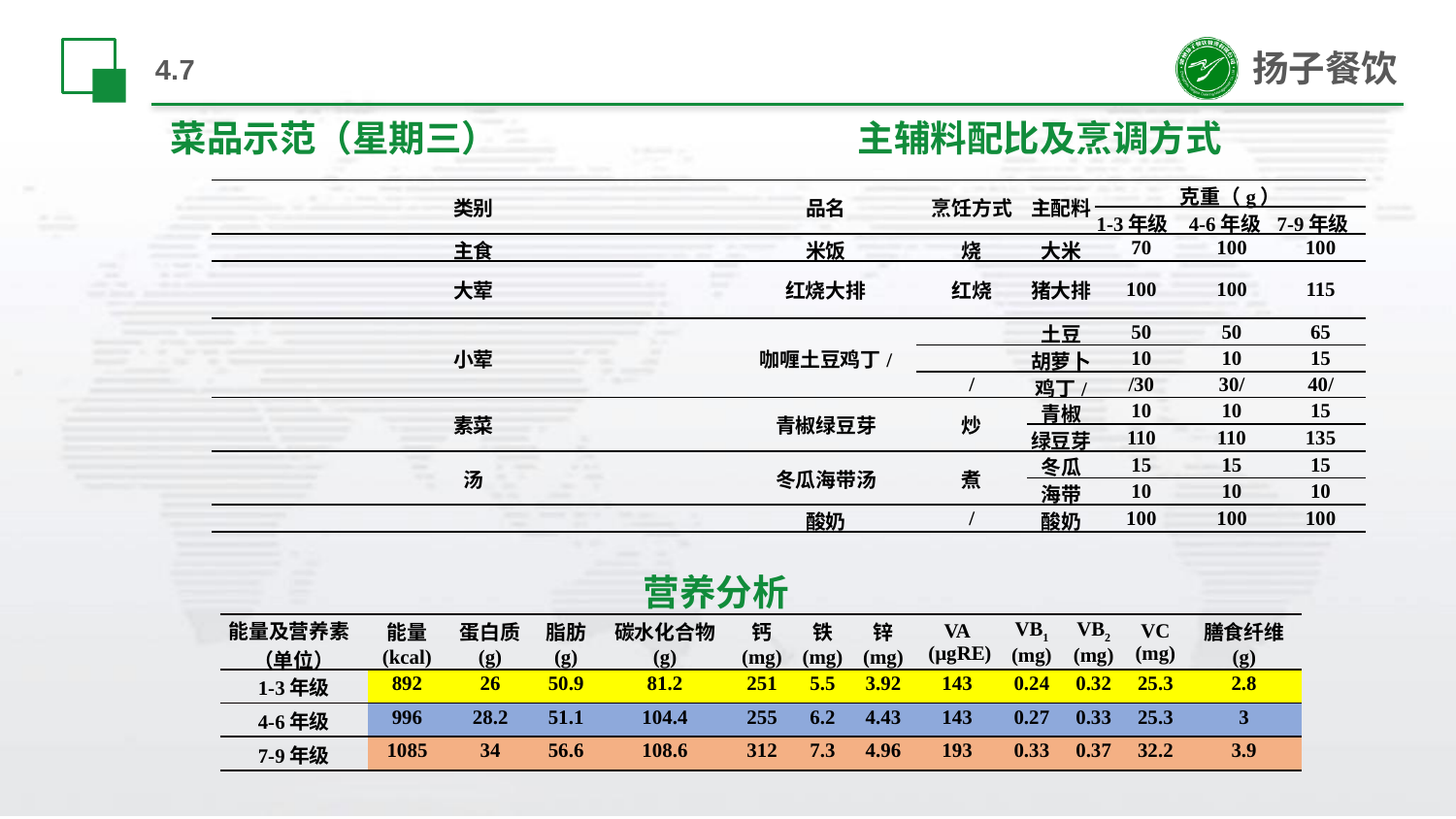

# 4.7
菜品示范（星期三）
主辅料配比及烹调方式
| 类别 | 品名 | 烹饪方式 | 主配料 | 克重（g） |  |  |
| --- | --- | --- | --- | --- | --- | --- |
|  |  |  |  | 1-3年级 | 4-6年级 | 7-9年级 |
| 主食 | 米饭 | 烧 | 大米 | 70 | 100 | 100 |
| 大荤 | 红烧大排 | 红烧 | 猪大排 | 100 | 100 | 115 |
| 小荤 | 咖喱土豆鸡丁/ |  | 土豆 | 50 | 50 | 65 |
|  |  |  | 胡萝卜 | 10 | 10 | 15 |
|  |  | / | 鸡丁/ | /30 | 30/ | 40/ |
| 素菜 | 青椒绿豆芽 | 炒 | 青椒 | 10 | 10 | 15 |
|  |  |  | 绿豆芽 | 110 | 110 | 135 |
| 汤 | 冬瓜海带汤 | 煮 | 冬瓜 | 15 | 15 | 15 |
|  |  |  | 海带 | 10 | 10 | 10 |
|  | 酸奶 | / | 酸奶 | 100 | 100 | 100 |
营养分析
| 能量及营养素 （单位） | 能量 (kcal) | 蛋白质 (g) | 脂肪 (g) | 碳水化合物 (g) | 钙 (mg) | 铁 (mg) | 锌 (mg) | VA (µgRE) | VB1 (mg) | VB2 (mg) | VC (mg) | 膳食纤维 (g) |
| --- | --- | --- | --- | --- | --- | --- | --- | --- | --- | --- | --- | --- |
| 1-3年级 | 892 | 26 | 50.9 | 81.2 | 251 | 5.5 | 3.92 | 143 | 0.24 | 0.32 | 25.3 | 2.8 |
| 4-6年级 | 996 | 28.2 | 51.1 | 104.4 | 255 | 6.2 | 4.43 | 143 | 0.27 | 0.33 | 25.3 | 3 |
| 7-9年级 | 1085 | 34 | 56.6 | 108.6 | 312 | 7.3 | 4.96 | 193 | 0.33 | 0.37 | 32.2 | 3.9 |